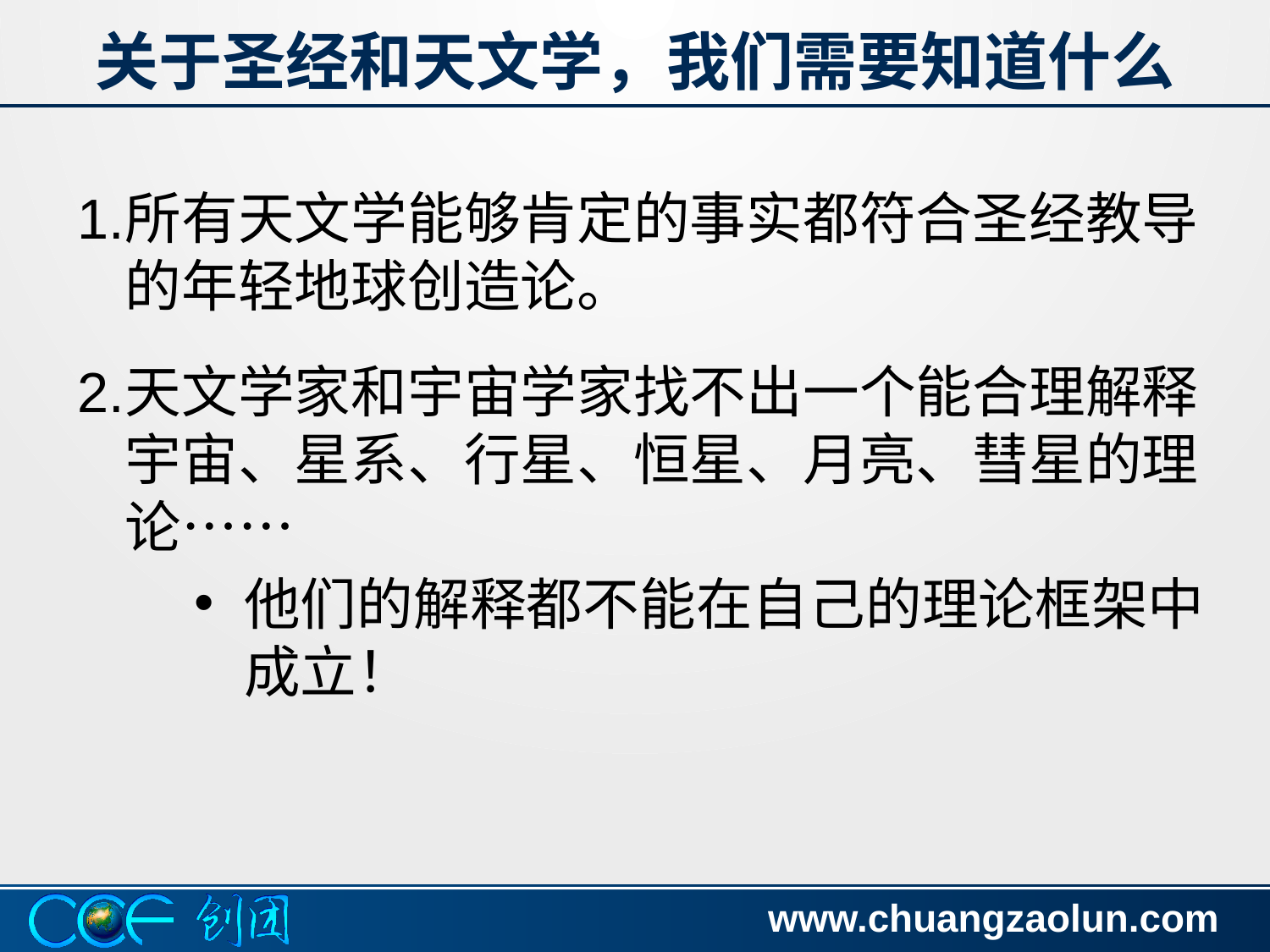

# 关于圣经和天文学，我们需要知道什么
所有天文学能够肯定的事实都符合圣经教导的年轻地球创造论。

天文学家和宇宙学家找不出一个能合理解释宇宙、星系、行星、恒星、月亮、彗星的理论……
他们的解释都不能在自己的理论框架中成立！